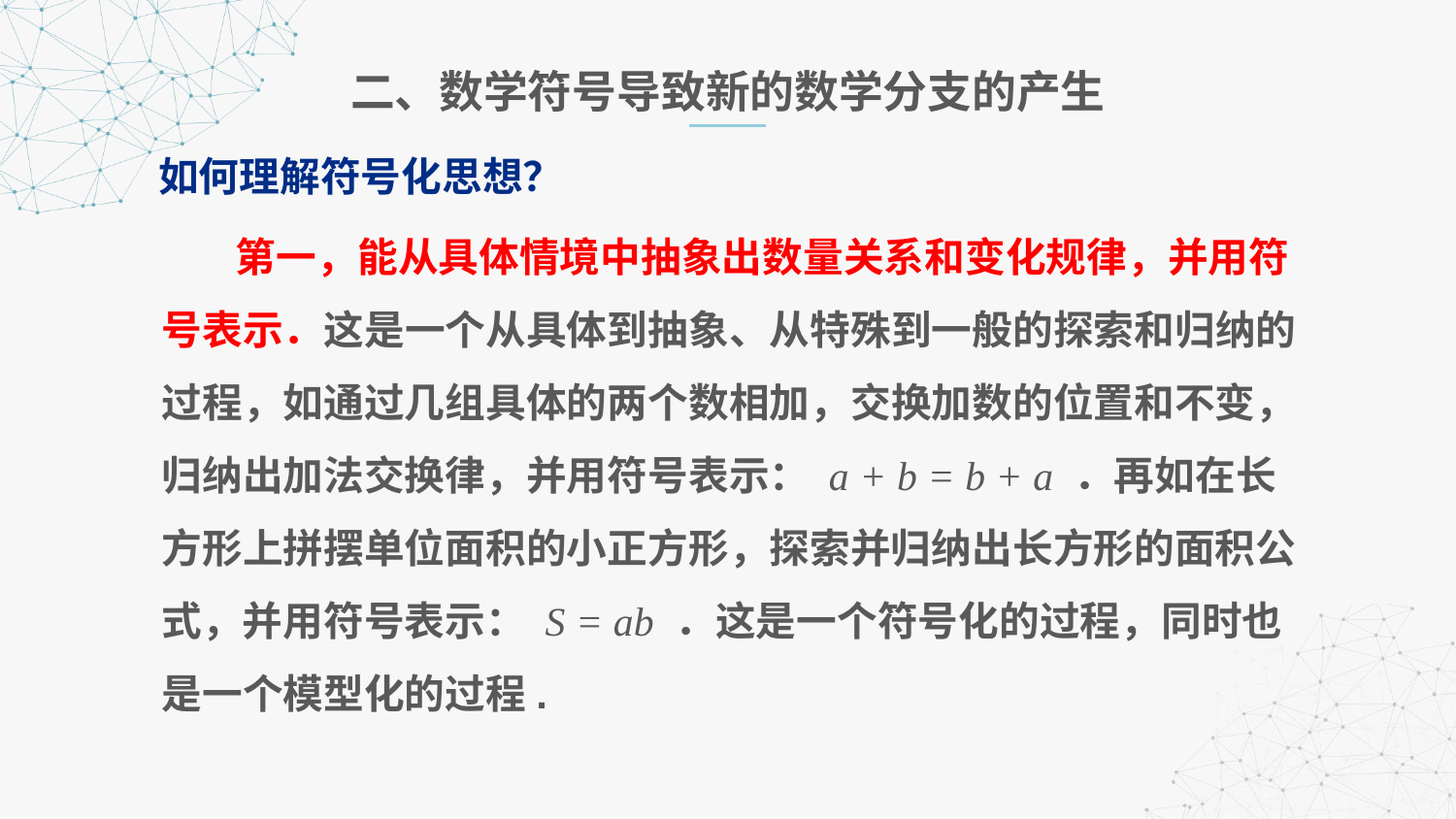

二、数学符号导致新的数学分支的产生
如何理解符号化思想？
       第一，能从具体情境中抽象出数量关系和变化规律，并用符号表示．这是一个从具体到抽象、从特殊到一般的探索和归纳的过程，如通过几组具体的两个数相加，交换加数的位置和不变，归纳出加法交换律，并用符号表示： a + b = b + a ．再如在长方形上拼摆单位面积的小正方形，探索并归纳出长方形的面积公式，并用符号表示： S = ab ．这是一个符号化的过程，同时也是一个模型化的过程.